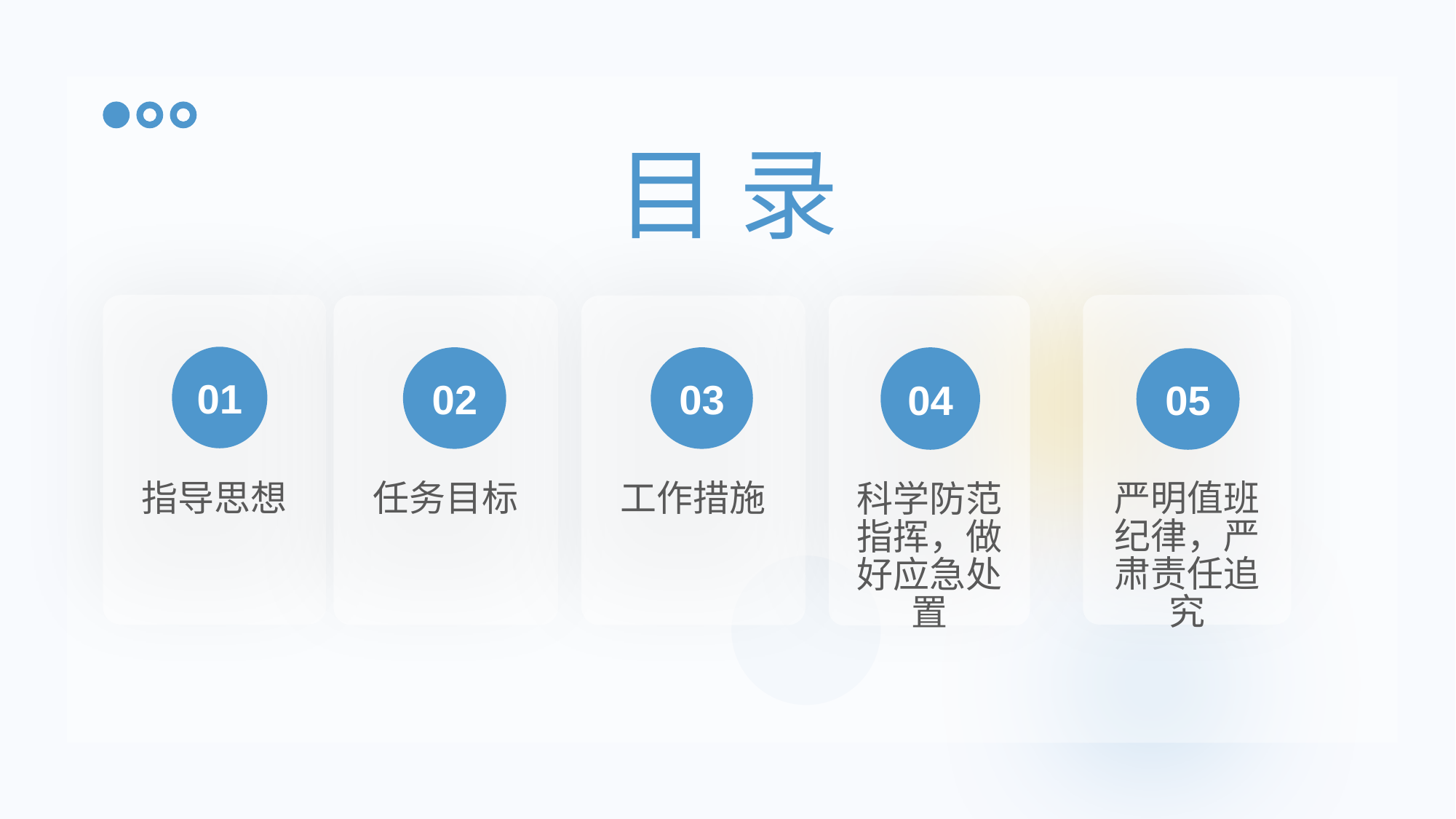

目 录

05
严明值班纪律，严肃责任追究

01
指导思想

02
任务目标

03
工作措施

04
科学防范指挥，做好应急处置